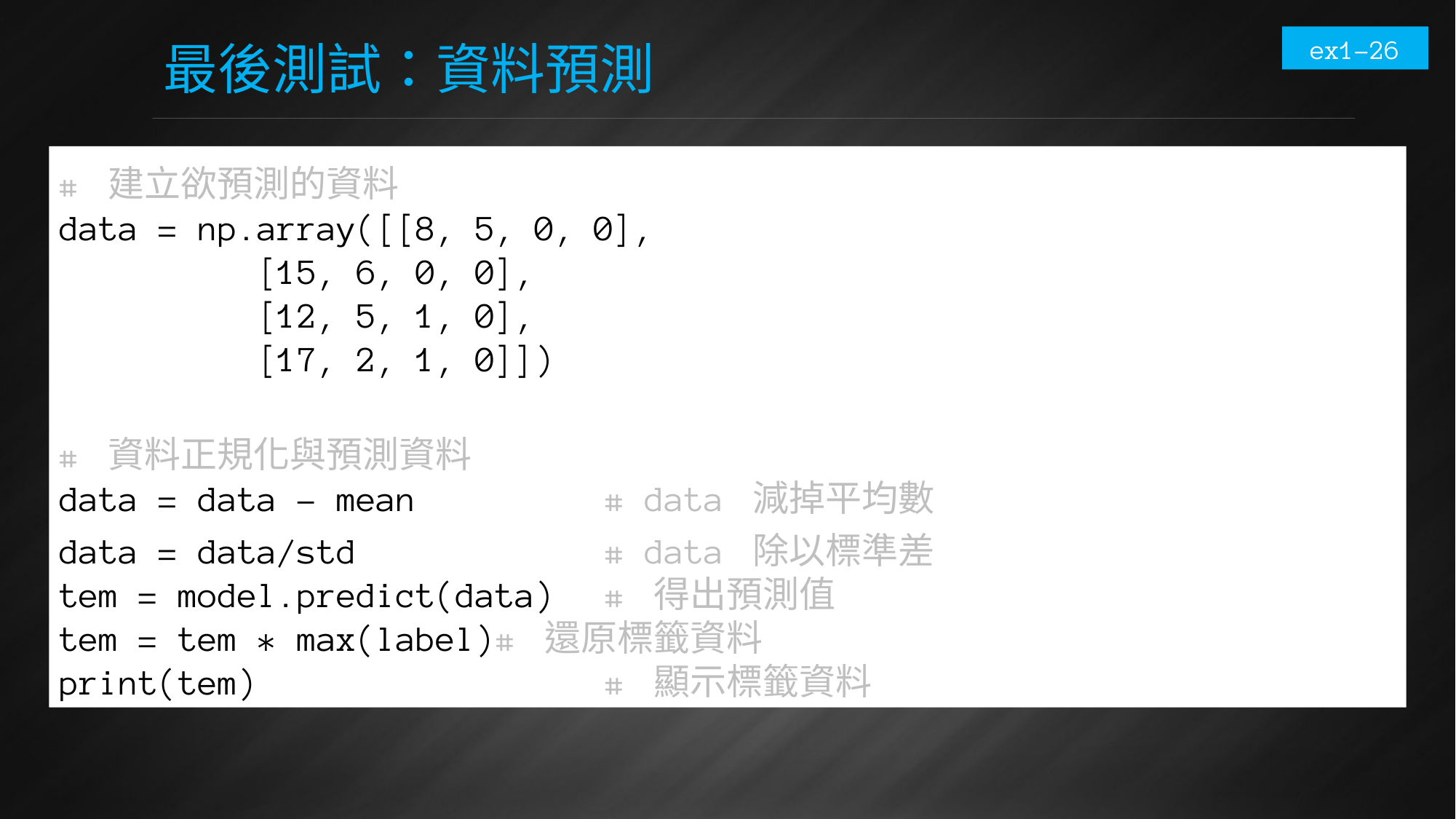

ex1-26
# 最後測試：資料預測
# 建立欲預測的資料
data = np.array([[8, 5, 0, 0],
          [15, 6, 0, 0],
          [12, 5, 1, 0],
          [17, 2, 1, 0]])

# 資料正規化與預測資料
data = data - mean		# data 減掉平均數
data = data/std			# data 除以標準差
tem = model.predict(data)	# 得出預測值
tem = tem * max(label)	# 還原標籤資料
print(tem)				# 顯示標籤資料